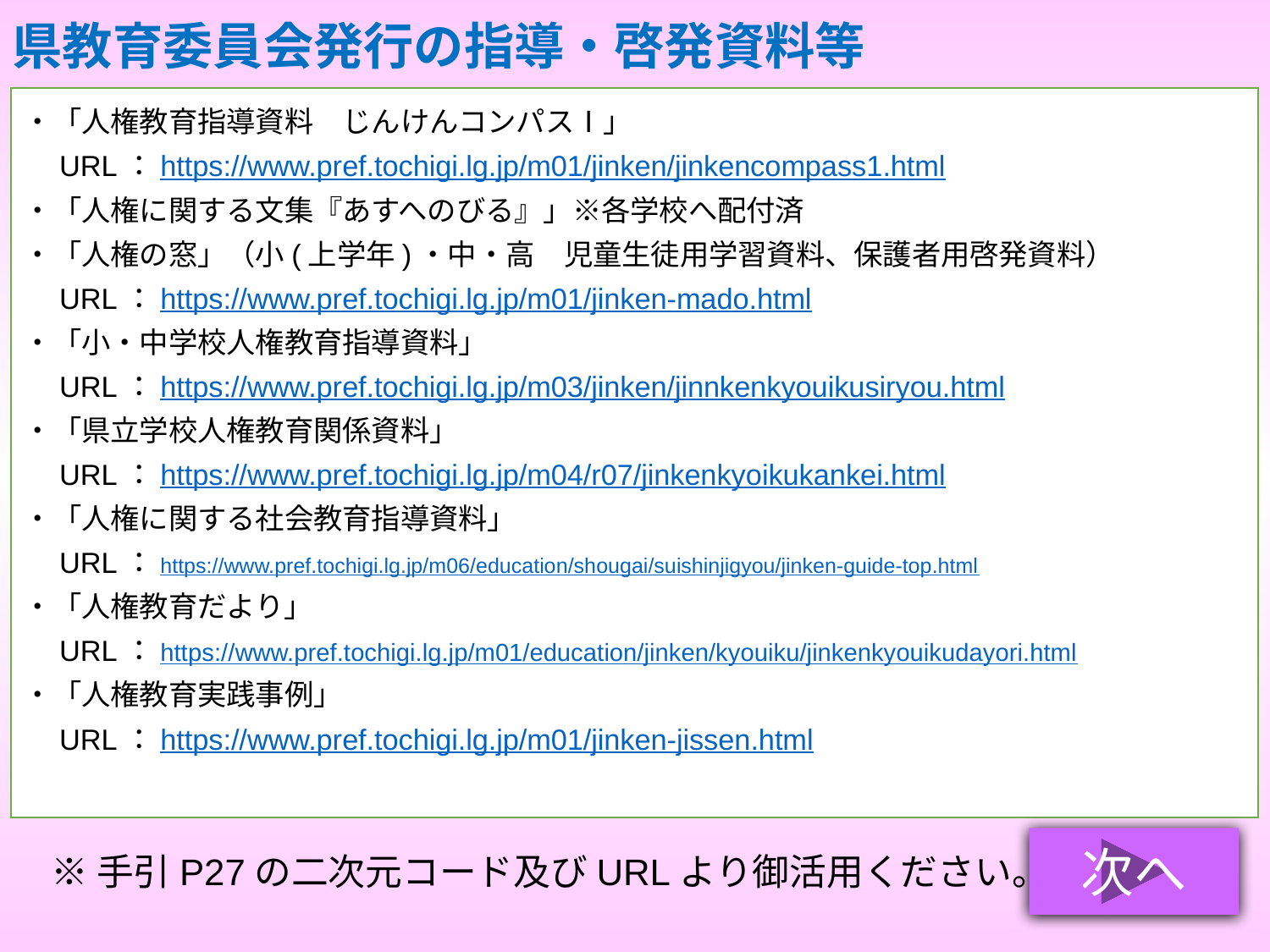

県教育委員会発行の指導・啓発資料等
・「人権教育指導資料　じんけんコンパスⅠ」
　URL：https://www.pref.tochigi.lg.jp/m01/jinken/jinkencompass1.html
・「人権に関する文集『あすへのびる』」※各学校へ配付済
・「人権の窓」（小(上学年)・中・高　児童生徒用学習資料、保護者用啓発資料）
　URL：https://www.pref.tochigi.lg.jp/m01/jinken-mado.html
・「小・中学校人権教育指導資料」
　URL：https://www.pref.tochigi.lg.jp/m03/jinken/jinnkenkyouikusiryou.html
・「県立学校人権教育関係資料」
　URL：https://www.pref.tochigi.lg.jp/m04/r07/jinkenkyoikukankei.html
・「人権に関する社会教育指導資料」
　URL：https://www.pref.tochigi.lg.jp/m06/education/shougai/suishinjigyou/jinken-guide-top.html
・「人権教育だより」
　URL：https://www.pref.tochigi.lg.jp/m01/education/jinken/kyouiku/jinkenkyouikudayori.html
・「人権教育実践事例」
　URL：https://www.pref.tochigi.lg.jp/m01/jinken-jissen.html

次へ
※手引P27の二次元コード及びURLより御活用ください。